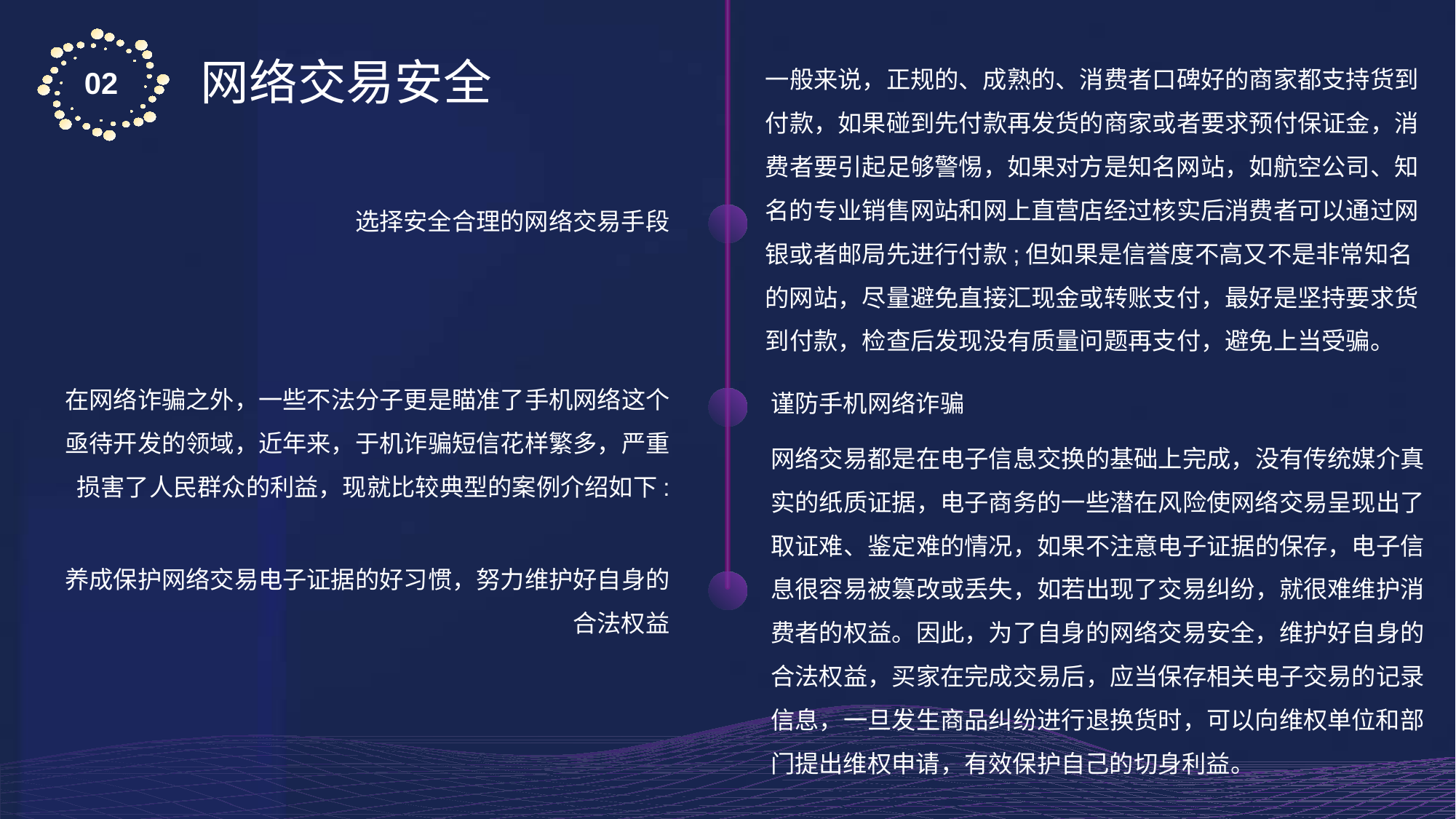

一般来说，正规的、成熟的、消费者口碑好的商家都支持货到付款，如果碰到先付款再发货的商家或者要求预付保证金，消费者要引起足够警惕，如果对方是知名网站，如航空公司、知名的专业销售网站和网上直营店经过核实后消费者可以通过网银或者邮局先进行付款;但如果是信誉度不高又不是非常知名的网站，尽量避免直接汇现金或转账支付，最好是坚持要求货到付款，检查后发现没有质量问题再支付，避免上当受骗。
选择安全合理的网络交易手段

在网络诈骗之外，一些不法分子更是瞄准了手机网络这个亟待开发的领域，近年来，于机诈骗短信花样繁多，严重损害了人民群众的利益，现就比较典型的案例介绍如下:
谨防手机网络诈骗

网络交易都是在电子信息交换的基础上完成，没有传统媒介真实的纸质证据，电子商务的一些潜在风险使网络交易呈现出了取证难、鉴定难的情况，如果不注意电子证据的保存，电子信息很容易被篡改或丢失，如若出现了交易纠纷，就很难维护消费者的权益。因此，为了自身的网络交易安全，维护好自身的合法权益，买家在完成交易后，应当保存相关电子交易的记录信息，一旦发生商品纠纷进行退换货时，可以向维权单位和部门提出维权申请，有效保护自己的切身利益。
养成保护网络交易电子证据的好习惯，努力维护好自身的合法权益